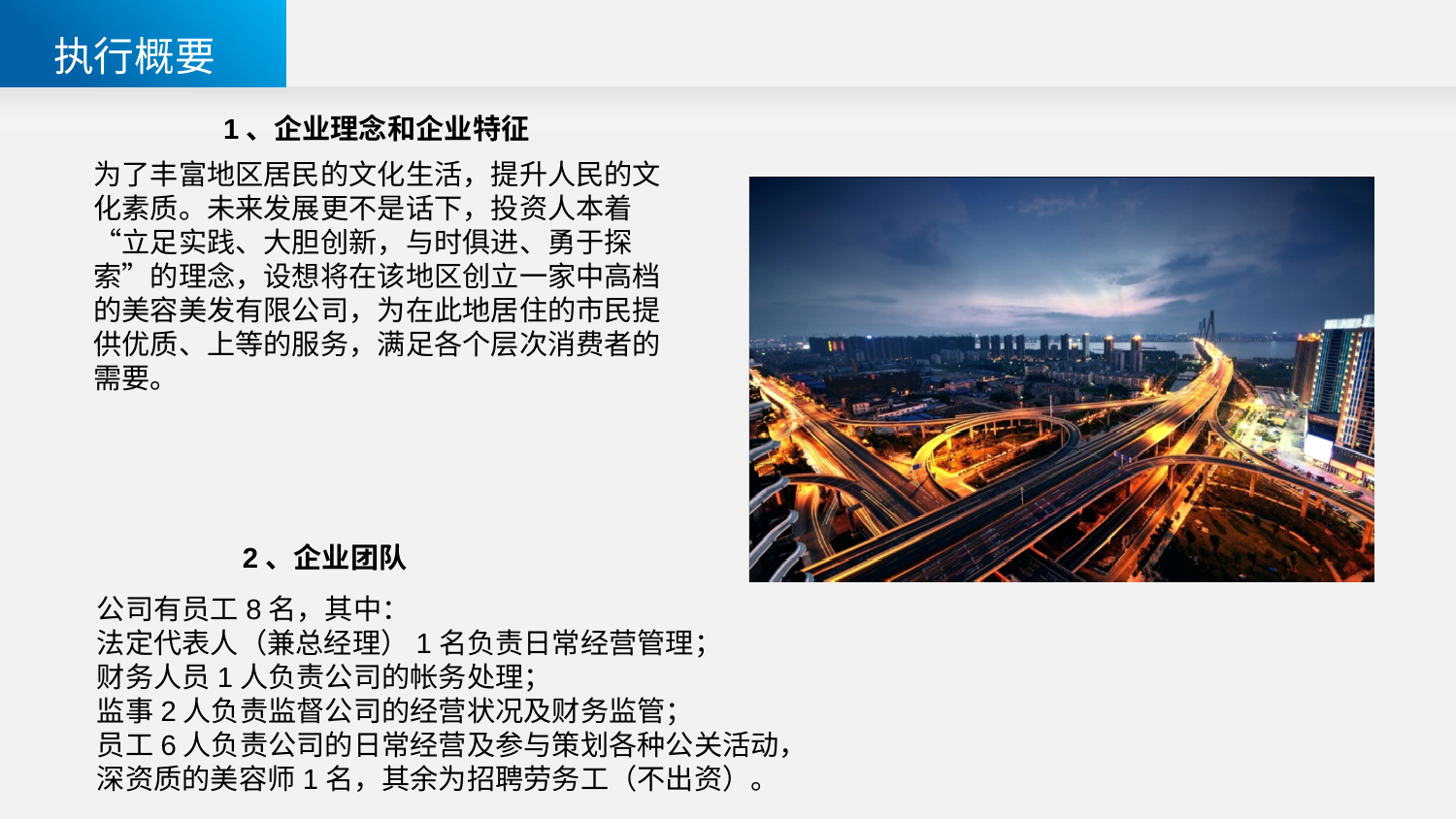

执行概要
1、企业理念和企业特征
为了丰富地区居民的文化生活，提升人民的文化素质。未来发展更不是话下，投资人本着“立足实践、大胆创新，与时俱进、勇于探索”的理念，设想将在该地区创立一家中高档的美容美发有限公司，为在此地居住的市民提供优质、上等的服务，满足各个层次消费者的需要。

2、企业团队
公司有员工8名，其中：
法定代表人（兼总经理）1名负责日常经营管理；
财务人员1人负责公司的帐务处理；
监事2人负责监督公司的经营状况及财务监管；
员工6人负责公司的日常经营及参与策划各种公关活动，
深资质的美容师1名，其余为招聘劳务工（不出资）。